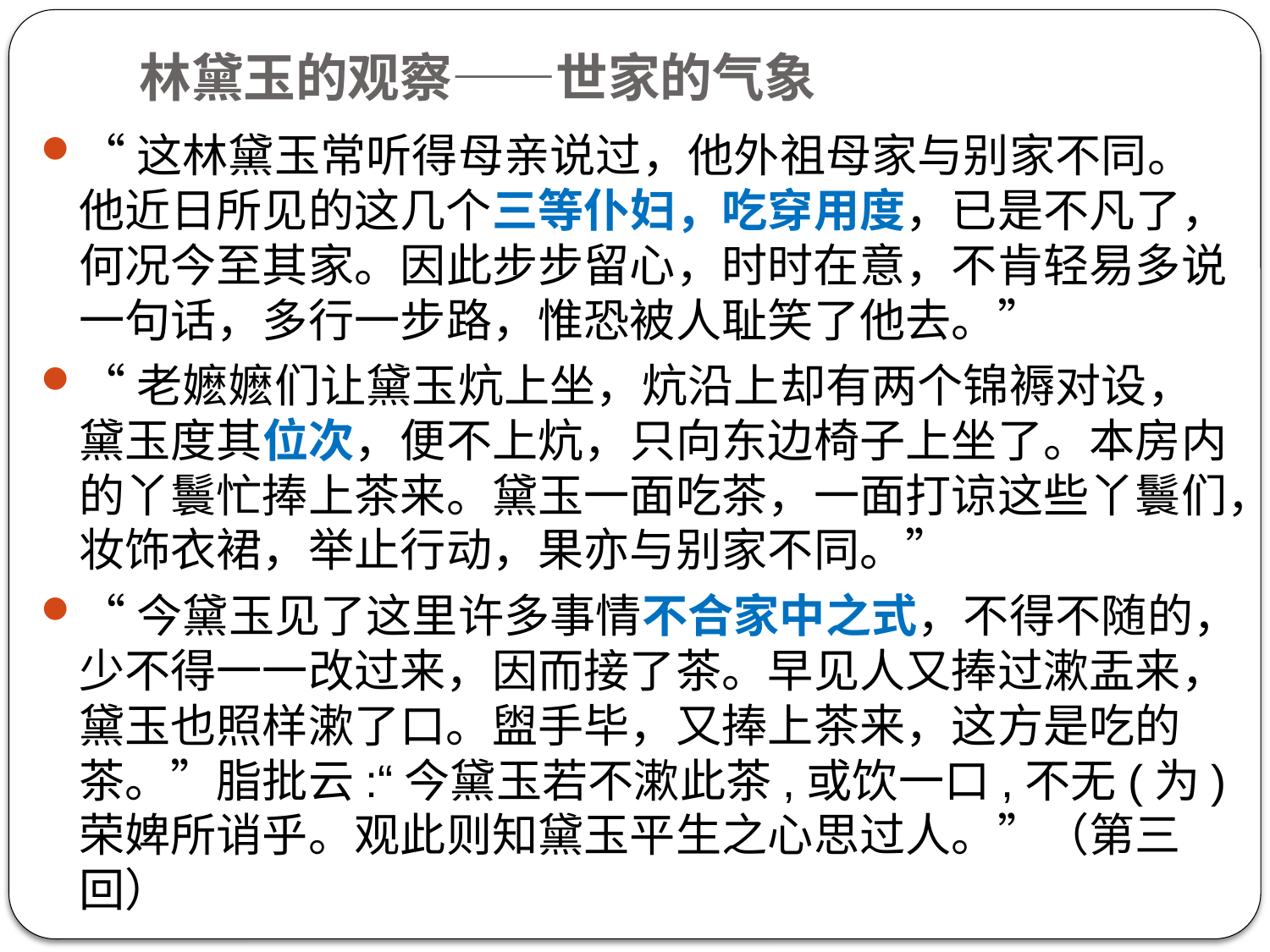

# 林黛玉的观察——世家的气象
“这林黛玉常听得母亲说过，他外祖母家与别家不同。他近日所见的这几个三等仆妇，吃穿用度，已是不凡了，何况今至其家。因此步步留心，时时在意，不肯轻易多说一句话，多行一步路，惟恐被人耻笑了他去。”
“老嬷嬷们让黛玉炕上坐，炕沿上却有两个锦褥对设，黛玉度其位次，便不上炕，只向东边椅子上坐了。本房内的丫鬟忙捧上茶来。黛玉一面吃茶，一面打谅这些丫鬟们，妆饰衣裙，举止行动，果亦与别家不同。”
“今黛玉见了这里许多事情不合家中之式，不得不随的，少不得一一改过来，因而接了茶。早见人又捧过漱盂来，黛玉也照样漱了口。盥手毕，又捧上茶来，这方是吃的茶。”脂批云:“今黛玉若不漱此茶,或饮一口,不无(为)荣婢所诮乎。观此则知黛玉平生之心思过人。”（第三回）